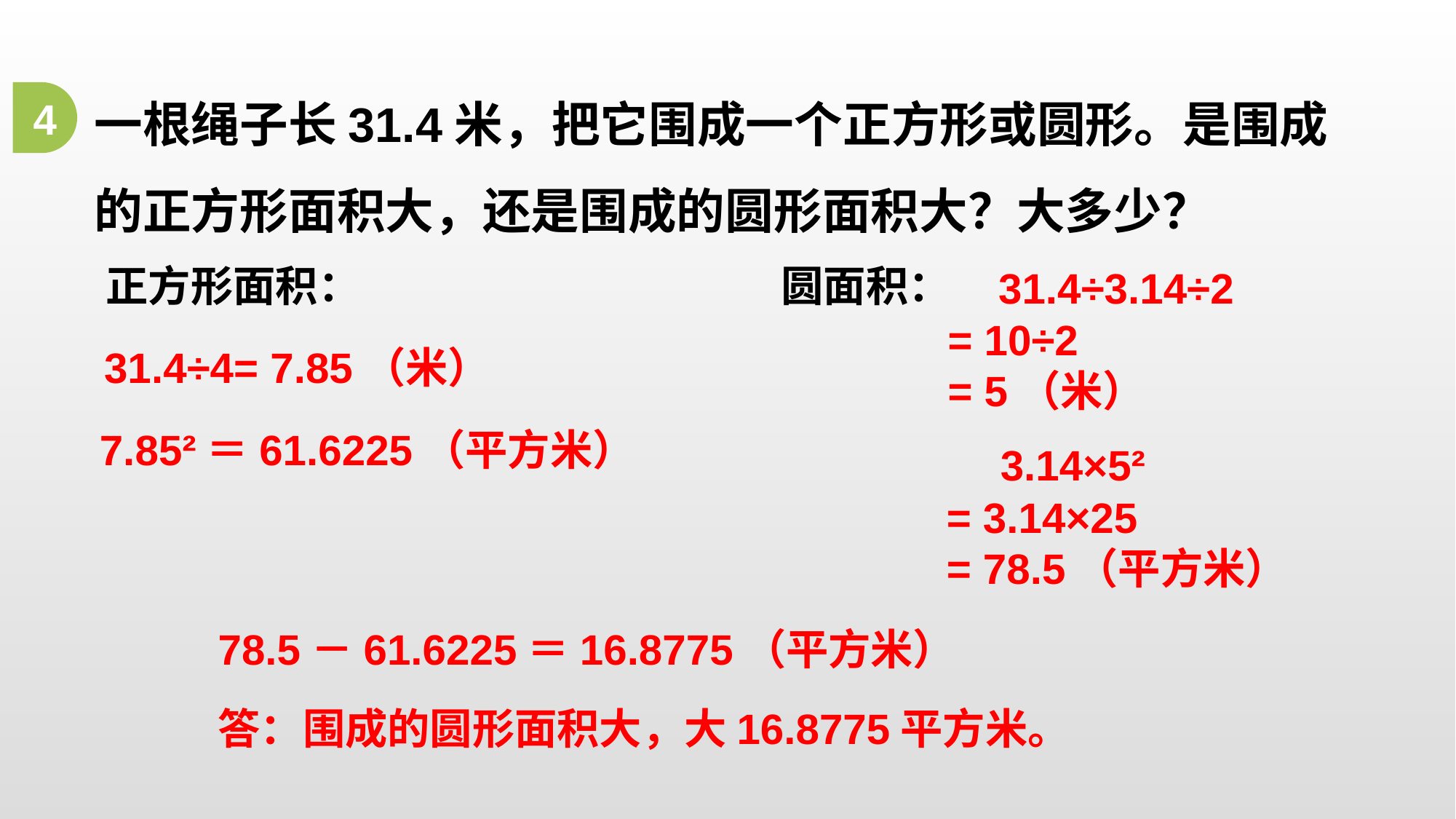

一根绳子长31.4米，把它围成一个正方形或圆形。是围成的正方形面积大，还是围成的圆形面积大？大多少？
4
    31.4÷3.14÷2
= 10÷2
= 5（米）
正方形面积：
圆面积：
    31.4÷4= 7.85（米）
     7.85²＝61.6225（平方米）
    3.14×5²
= 3.14×25
= 78.5（平方米）
     78.5－61.6225＝16.8775（平方米）
答：围成的圆形面积大，大16.8775平方米。